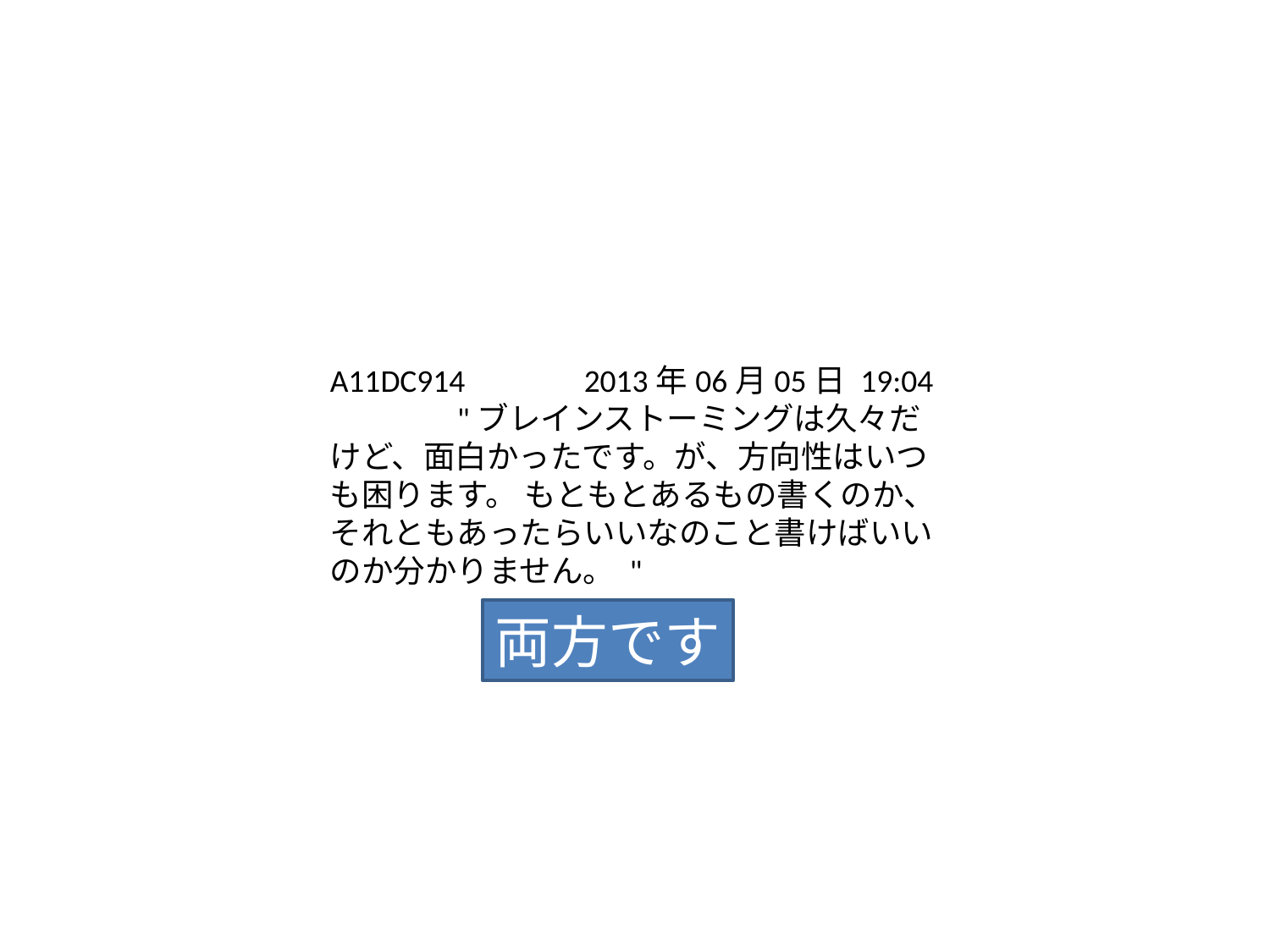

A11DC914	2013年06月05日 19:04	"ブレインストーミングは久々だけど、面白かったです。が、方向性はいつも困ります。 もともとあるもの書くのか、それともあったらいいなのこと書けばいいのか分かりません。 "
両方です